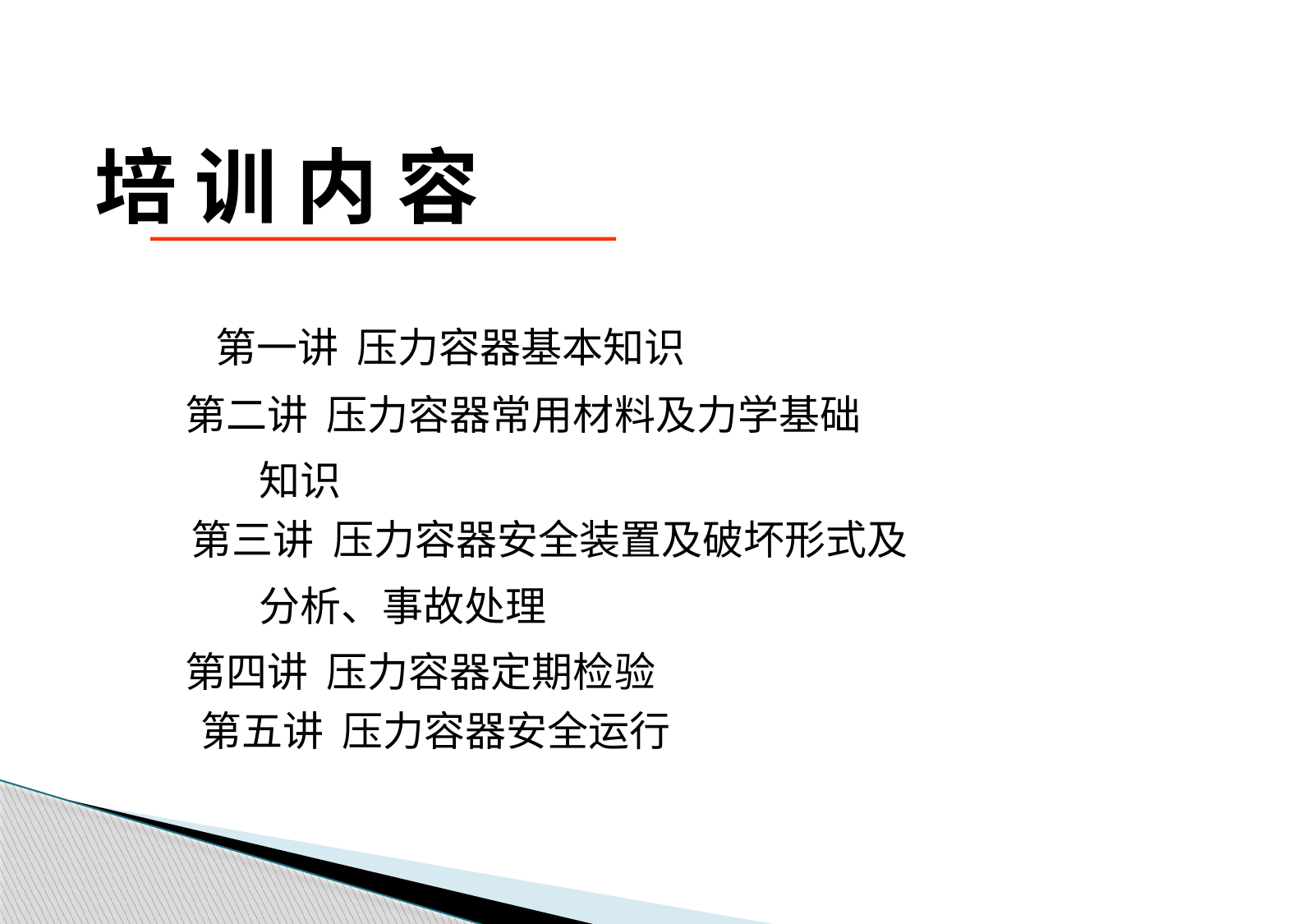

# 培 训 内 容

       第一讲  压力容器基本知识
     第二讲  压力容器常用材料及力学基础
             知识
   第三讲  压力容器安全装置及破坏形式及
             分析、事故处理
     第四讲  压力容器定期检验
    第五讲  压力容器安全运行